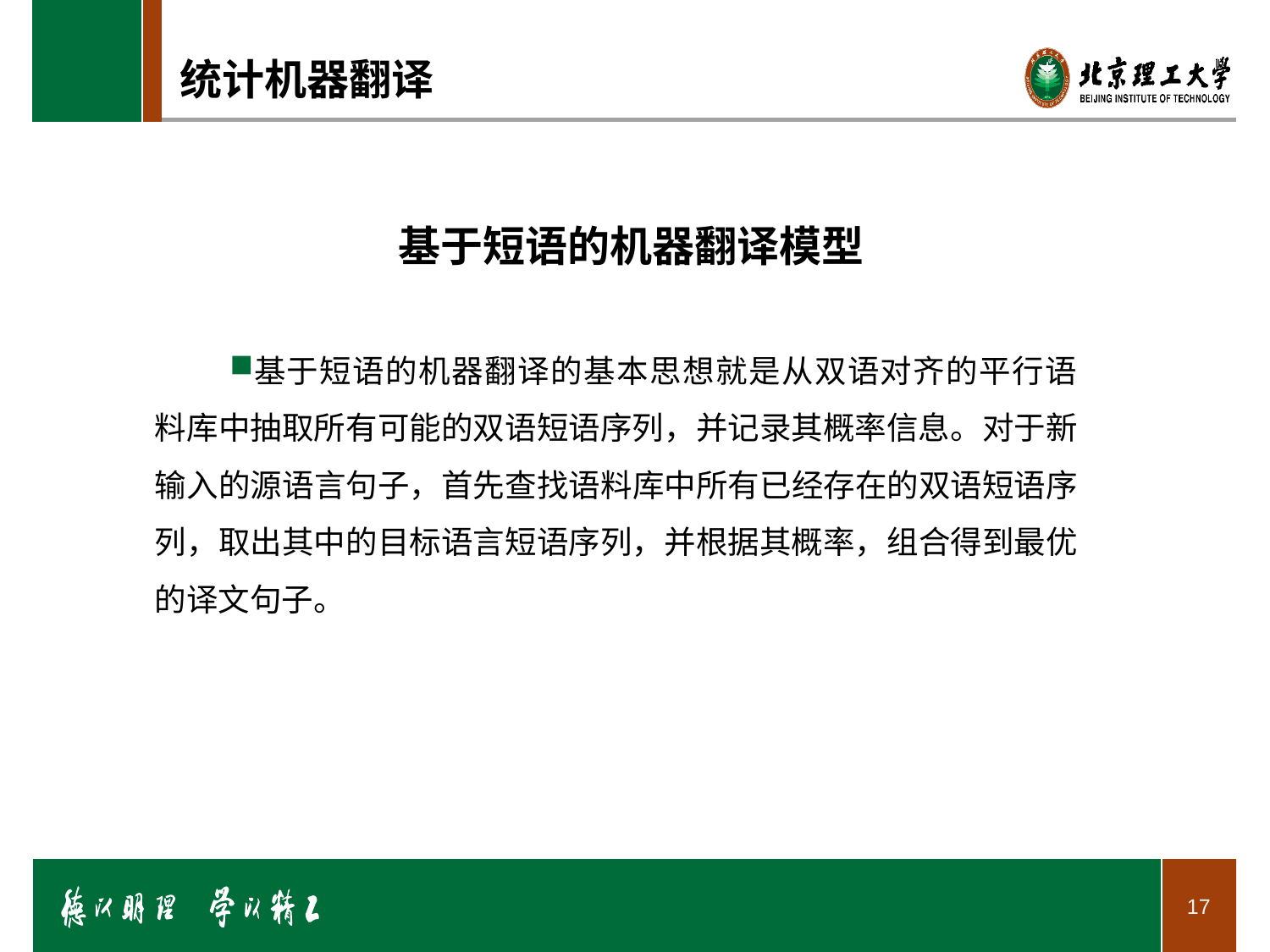

# 统计机器翻译
1
基于短语的机器翻译模型
基于短语的机器翻译的基本思想就是从双语对齐的平行语料库中抽取所有可能的双语短语序列，并记录其概率信息。对于新输入的源语言句子，首先查找语料库中所有已经存在的双语短语序列，取出其中的目标语言短语序列，并根据其概率，组合得到最优的译文句子。